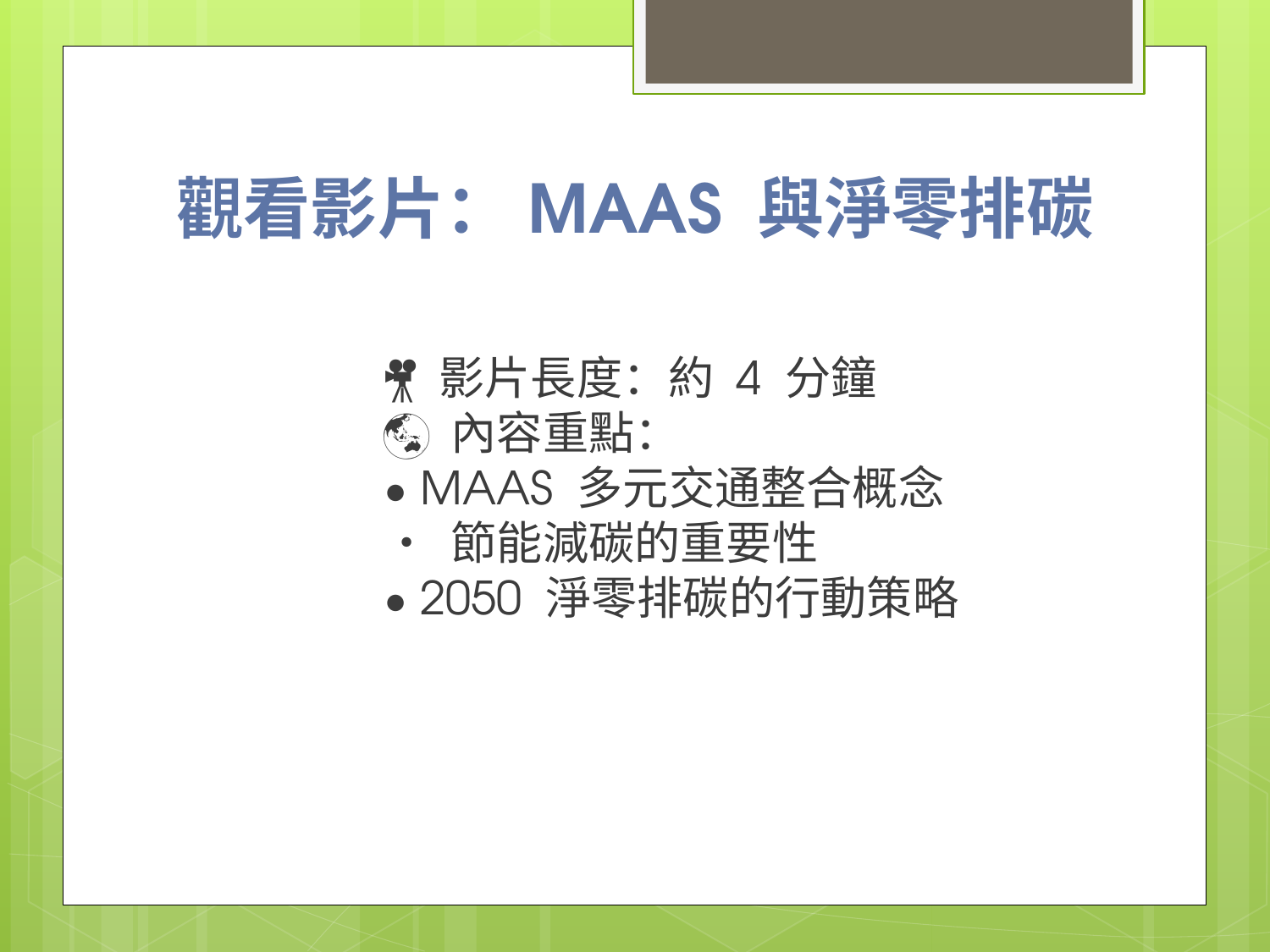

觀看影片：MAAS 與淨零排碳

🎥 影片長度：約 4 分鐘
🌏 內容重點：
• MAAS 多元交通整合概念
• 節能減碳的重要性
• 2050 淨零排碳的行動策略